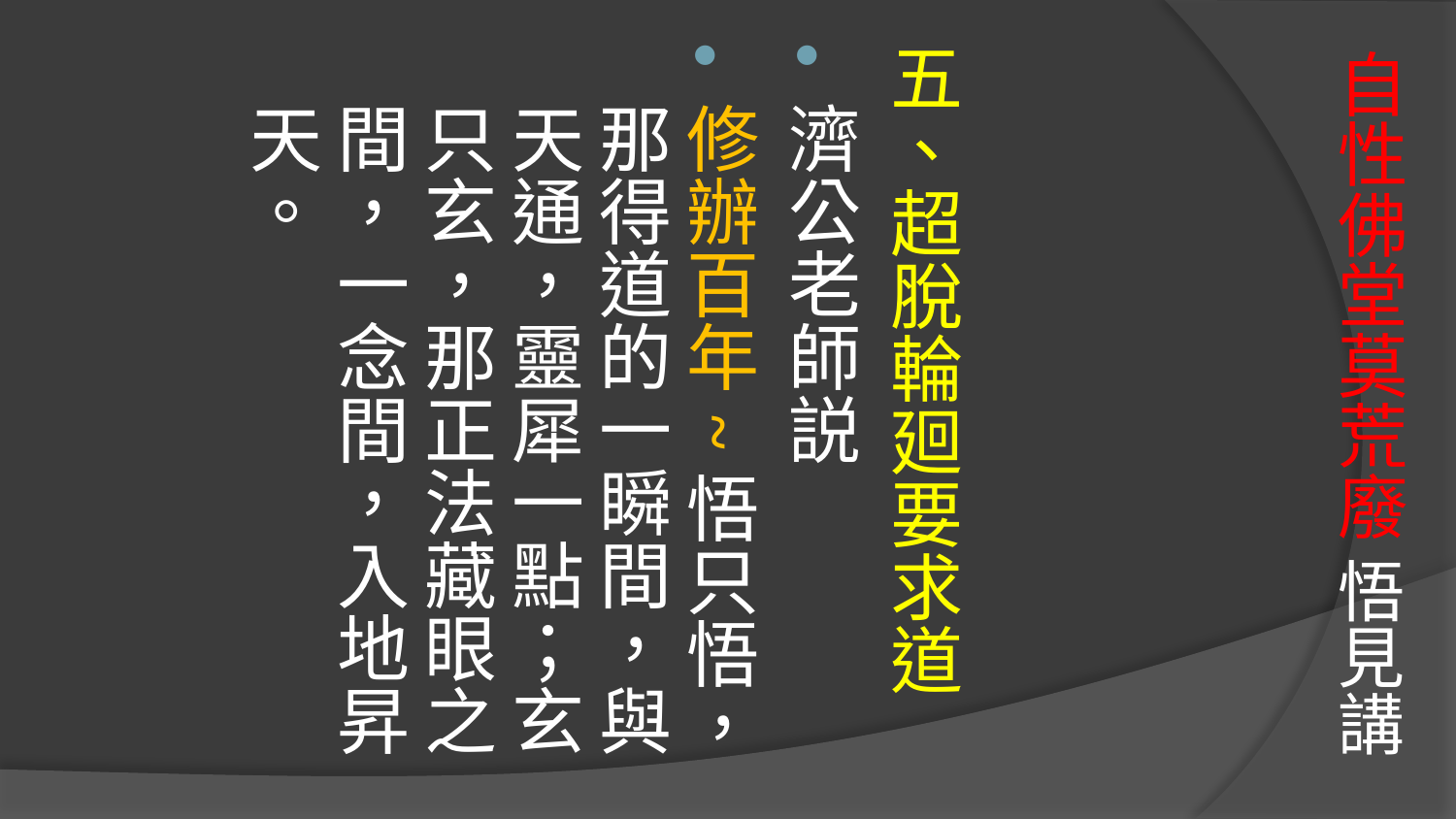

# 自性佛堂莫荒廢 悟見講
五、超脫輪廻要求道
濟公老師説
修辦百年~悟只悟，那得道的一瞬間，與天通，靈犀一點；玄只玄，那正法藏眼之間，一念間，入地昇天。